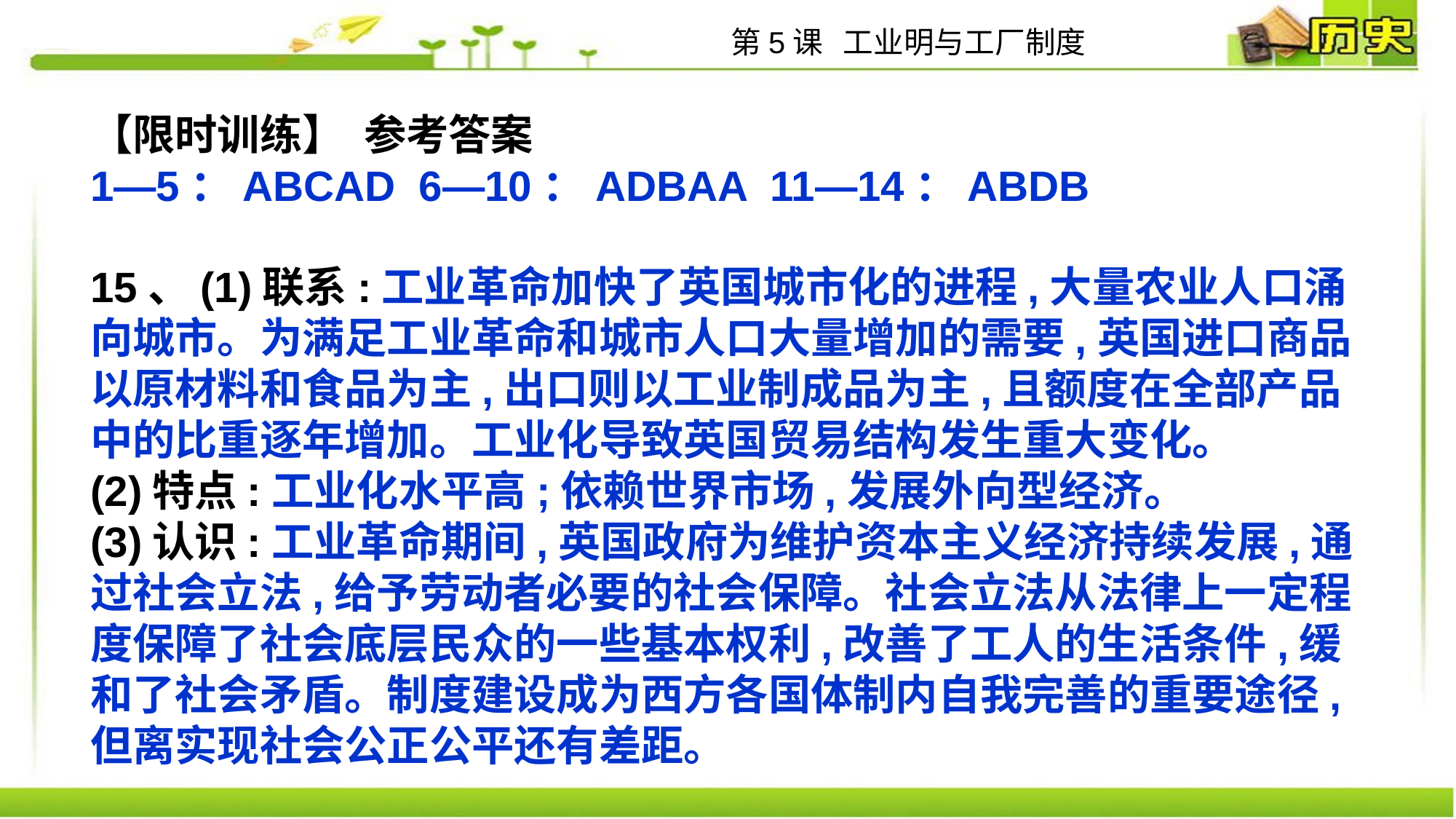

第5课   工业明与工厂制度
【限时训练】  参考答案
1—5：ABCAD  6—10：ADBAA  11—14：ABDB

15、(1)联系:工业革命加快了英国城市化的进程,大量农业人口涌向城市。为满足工业革命和城市人口大量增加的需要,英国进口商品以原材料和食品为主,出口则以工业制成品为主,且额度在全部产品中的比重逐年增加。工业化导致英国贸易结构发生重大变化。
(2)特点:工业化水平高;依赖世界市场,发展外向型经济。
(3)认识:工业革命期间,英国政府为维护资本主义经济持续发展,通过社会立法,给予劳动者必要的社会保障。社会立法从法律上一定程度保障了社会底层民众的一些基本权利,改善了工人的生活条件,缓和了社会矛盾。制度建设成为西方各国体制内自我完善的重要途径,但离实现社会公正公平还有差距。